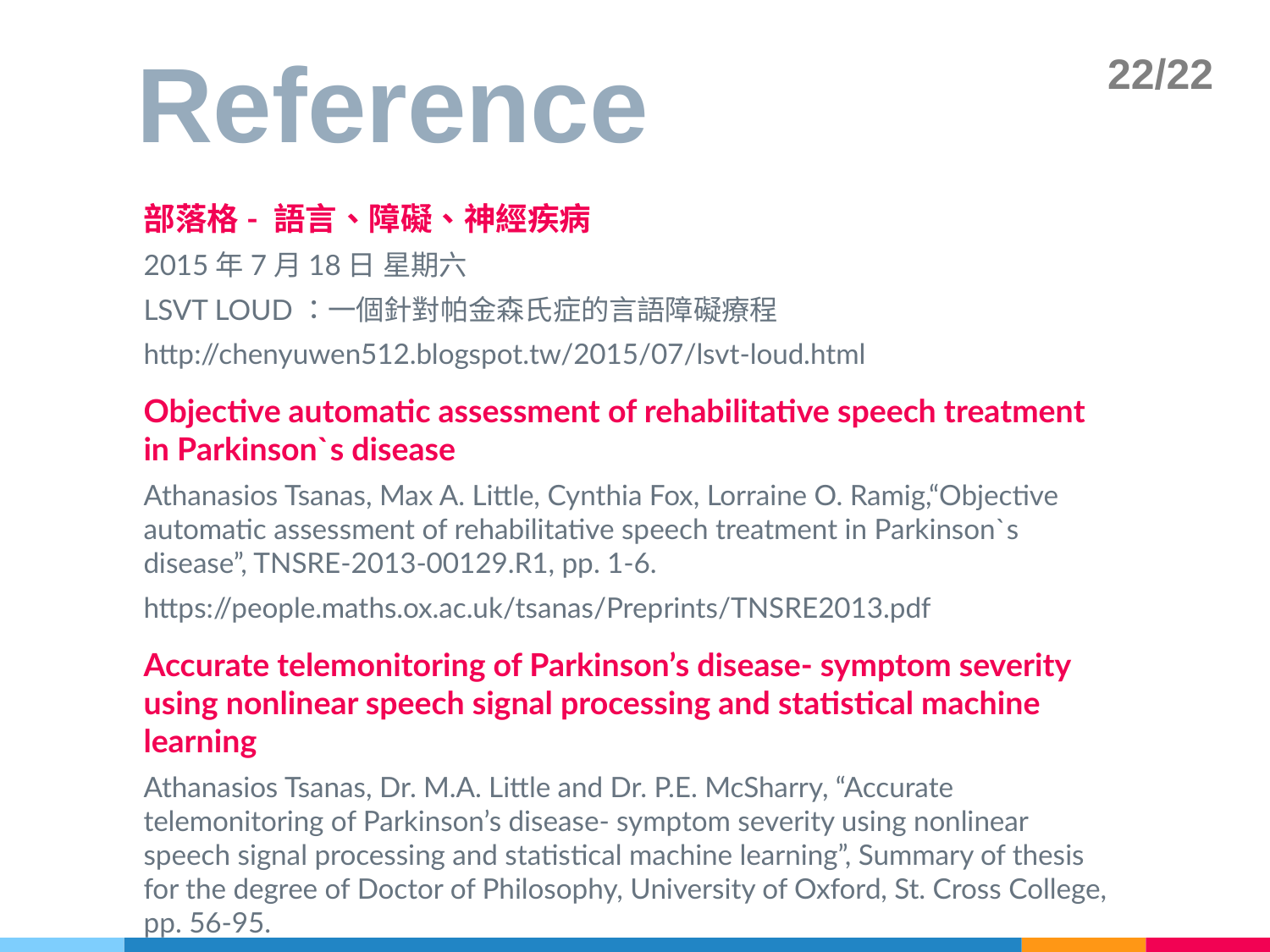

# Reference
22/22
部落格- 語言、障礙、神經疾病
2015年7月18日 星期六
LSVT LOUD：一個針對帕金森氏症的言語障礙療程
http://chenyuwen512.blogspot.tw/2015/07/lsvt-loud.html
Objective automatic assessment of rehabilitative speech treatment in Parkinson`s disease
Athanasios Tsanas, Max A. Little, Cynthia Fox, Lorraine O. Ramig,“Objective automatic assessment of rehabilitative speech treatment in Parkinson`s disease”, TNSRE-2013-00129.R1, pp. 1-6.
https://people.maths.ox.ac.uk/tsanas/Preprints/TNSRE2013.pdf
Accurate telemonitoring of Parkinson’s disease- symptom severity using nonlinear speech signal processing and statistical machine learning
Athanasios Tsanas, Dr. M.A. Little and Dr. P.E. McSharry, “Accurate telemonitoring of Parkinson’s disease- symptom severity using nonlinear speech signal processing and statistical machine learning”, Summary of thesis for the degree of Doctor of Philosophy, University of Oxford, St. Cross College, pp. 56-95.
https://people.maths.ox.ac.uk/tsanas/Preprints/DPhil%20thesis.pdf